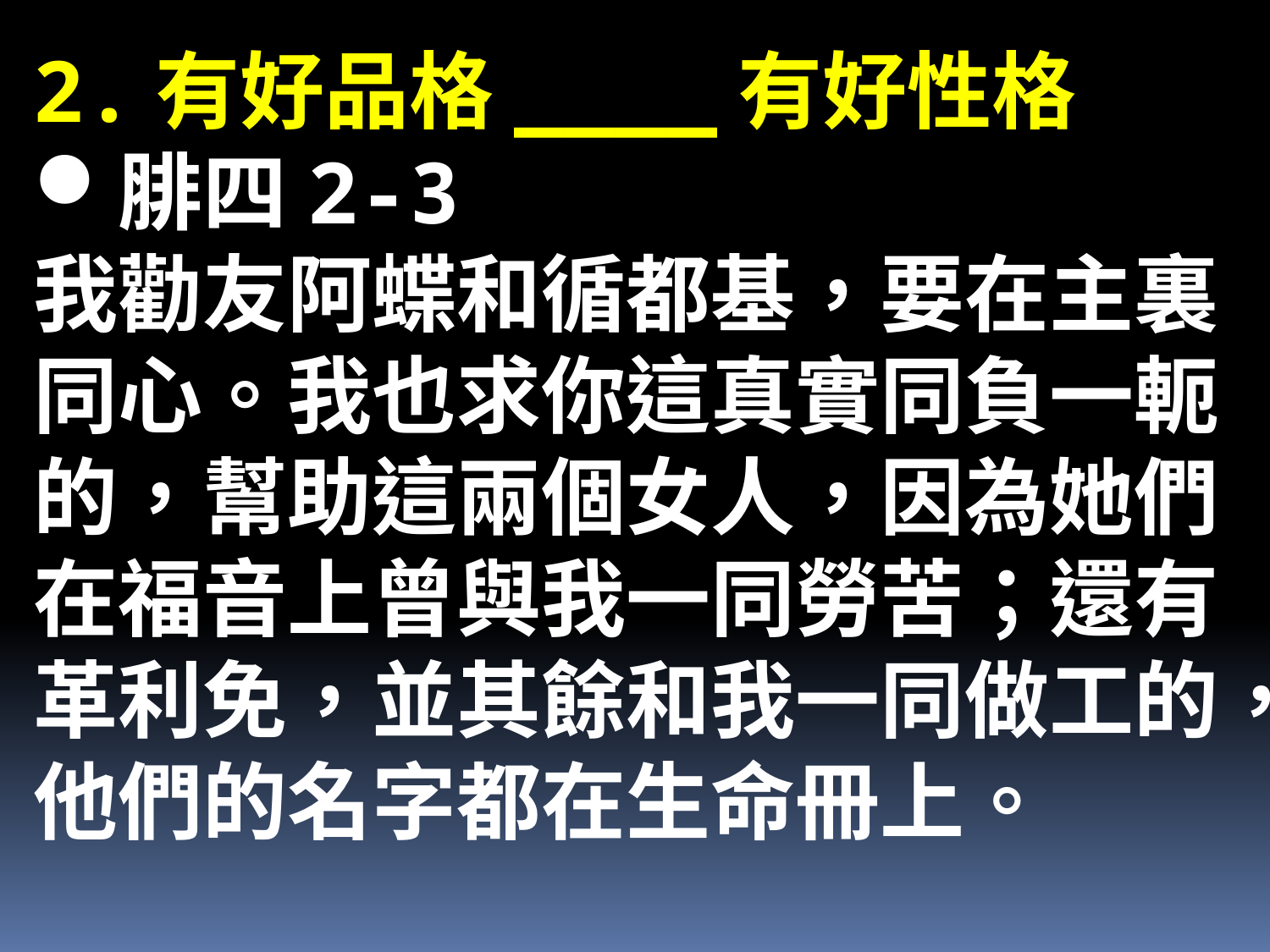

2.有好品格____有好性格
腓四2-3
我勸友阿蝶和循都基，要在主裏同心。我也求你這真實同負一軛的，幫助這兩個女人，因為她們在福音上曾與我一同勞苦；還有革利免，並其餘和我一同做工的，他們的名字都在生命冊上。